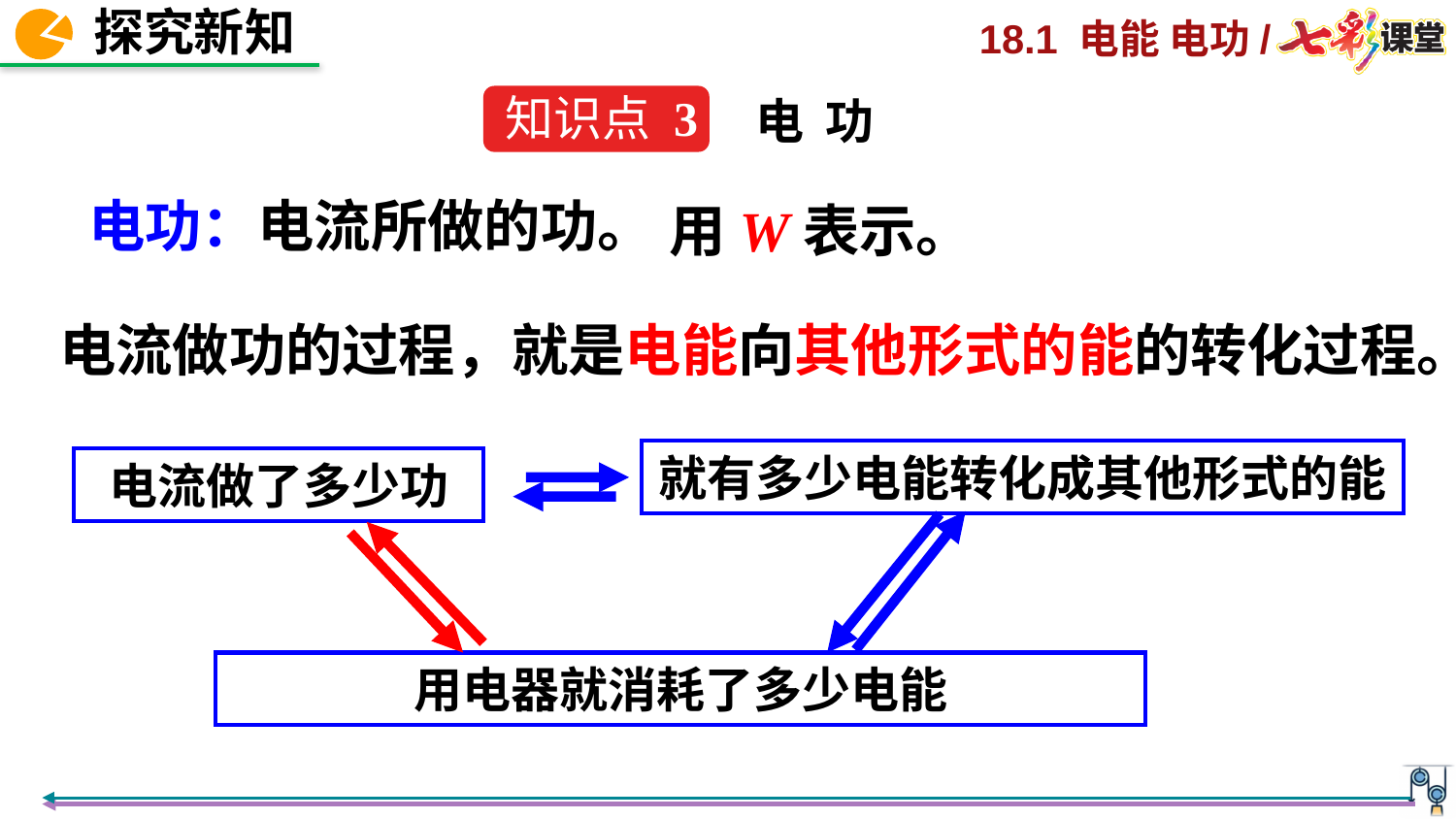

电  功

知识点 3
电功：电流所做的功。
用W表示。
电流做功的过程，就是电能向其他形式的能的转化过程。
就有多少电能转化成其他形式的能
电流做了多少功

用电器就消耗了多少电能